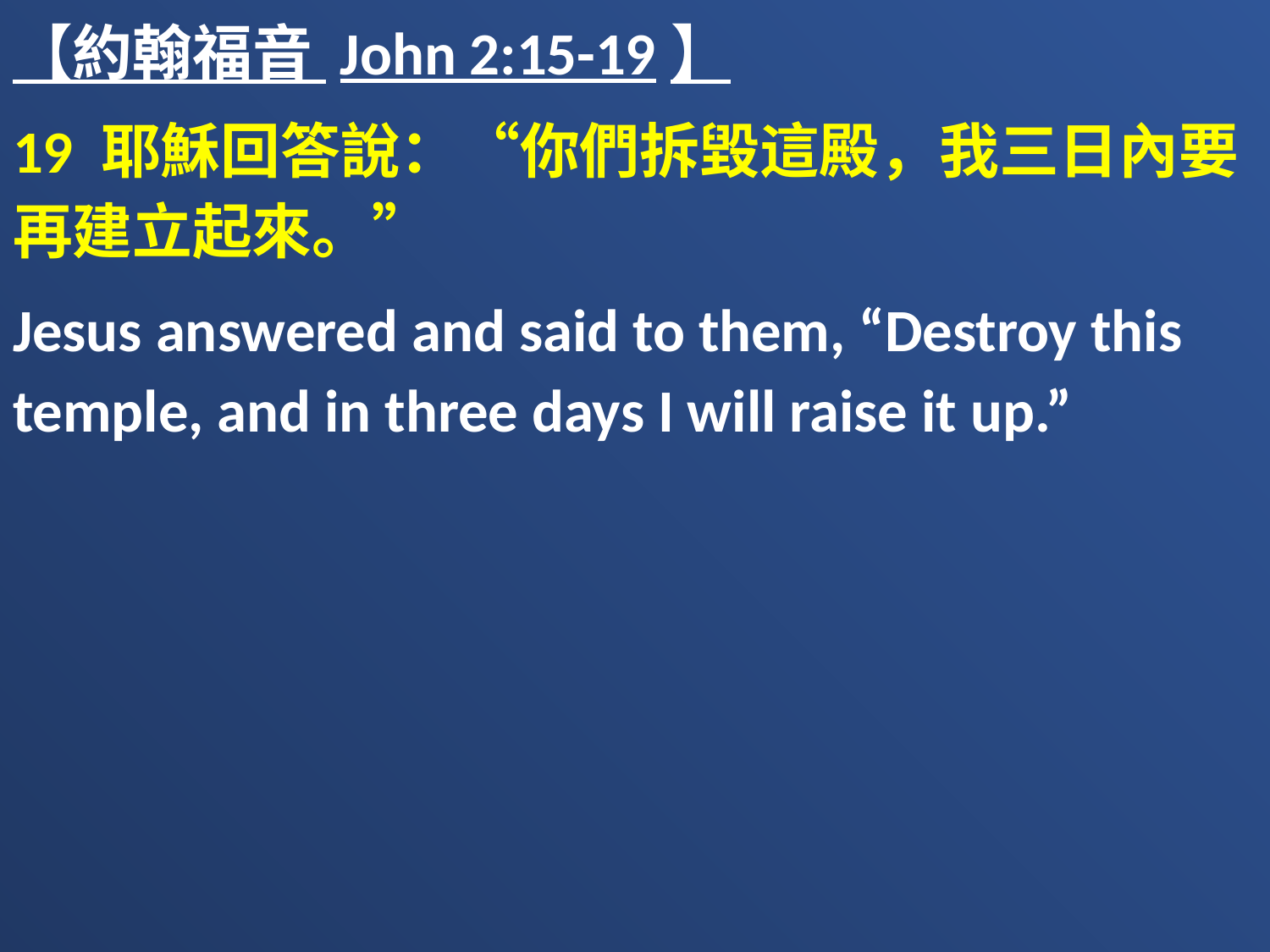

【約翰福音 John 2:15-19】
19 耶穌回答說：“你們拆毀這殿，我三日內要再建立起來。”
Jesus answered and said to them, “Destroy this temple, and in three days I will raise it up.”